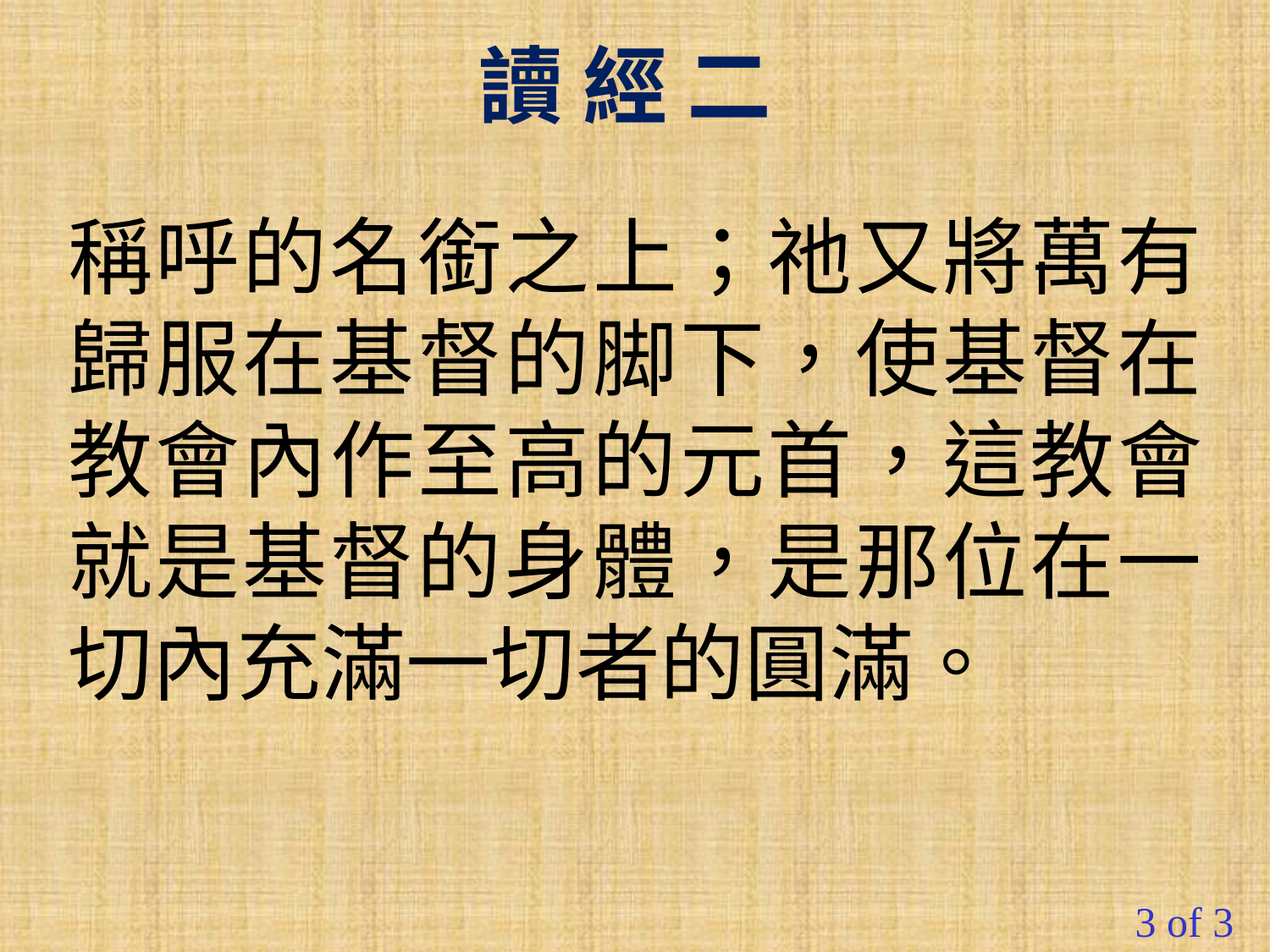

讀 經 二

稱呼的名銜之上；祂又將萬有歸服在基督的脚下，使基督在教會內作至高的元首，這教會就是基督的身體，是那位在一切內充滿一切者的圓滿。
3 of 3